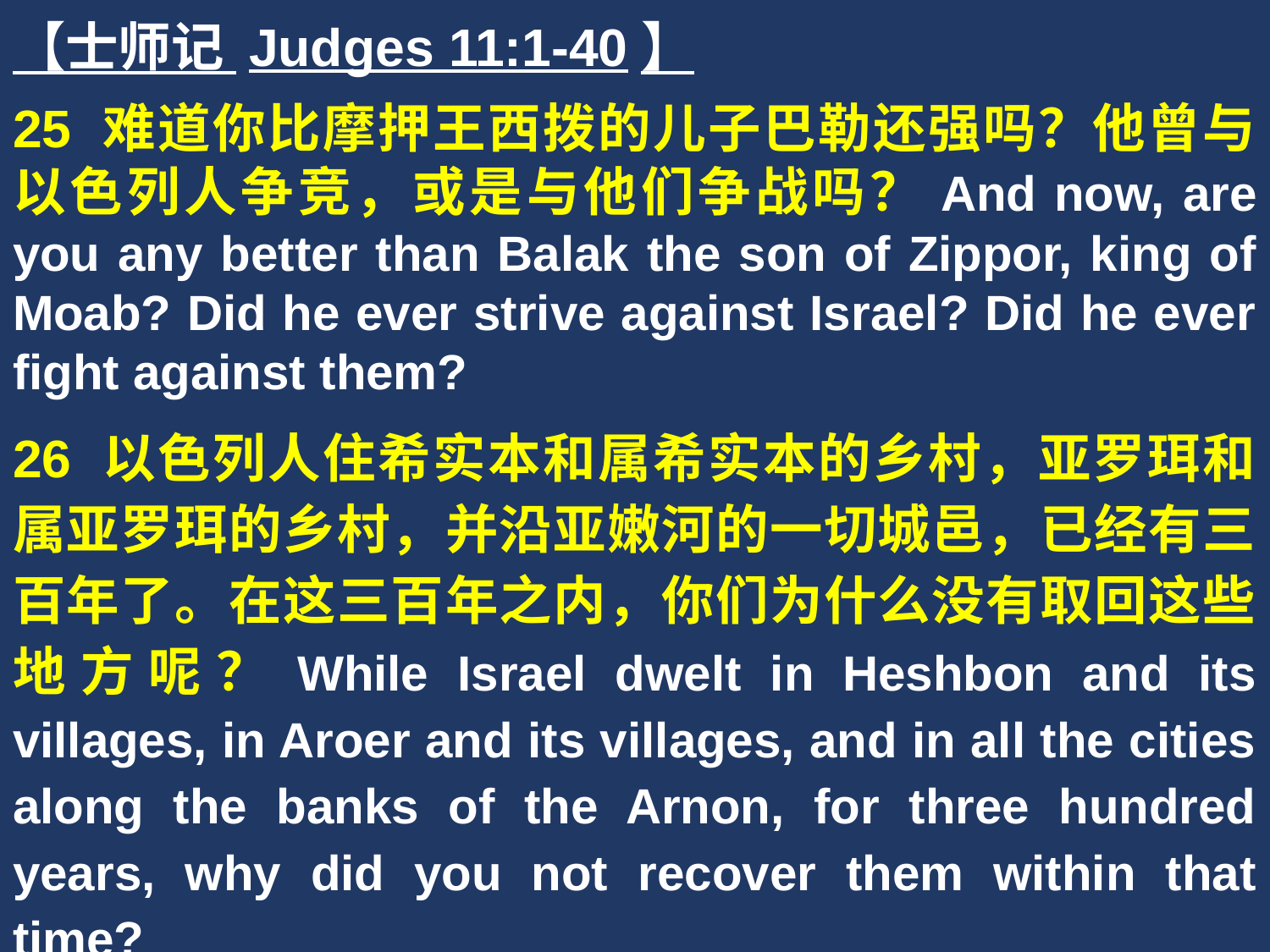

【士师记 Judges 11:1-40】
25 难道你比摩押王西拨的儿子巴勒还强吗？他曾与以色列人争竞，或是与他们争战吗？And now, are you any better than Balak the son of Zippor, king of Moab? Did he ever strive against Israel? Did he ever fight against them?
26 以色列人住希实本和属希实本的乡村，亚罗珥和属亚罗珥的乡村，并沿亚嫩河的一切城邑，已经有三百年了。在这三百年之内，你们为什么没有取回这些地方呢？While Israel dwelt in Heshbon and its villages, in Aroer and its villages, and in all the cities along the banks of the Arnon, for three hundred years, why did you not recover them within that time?